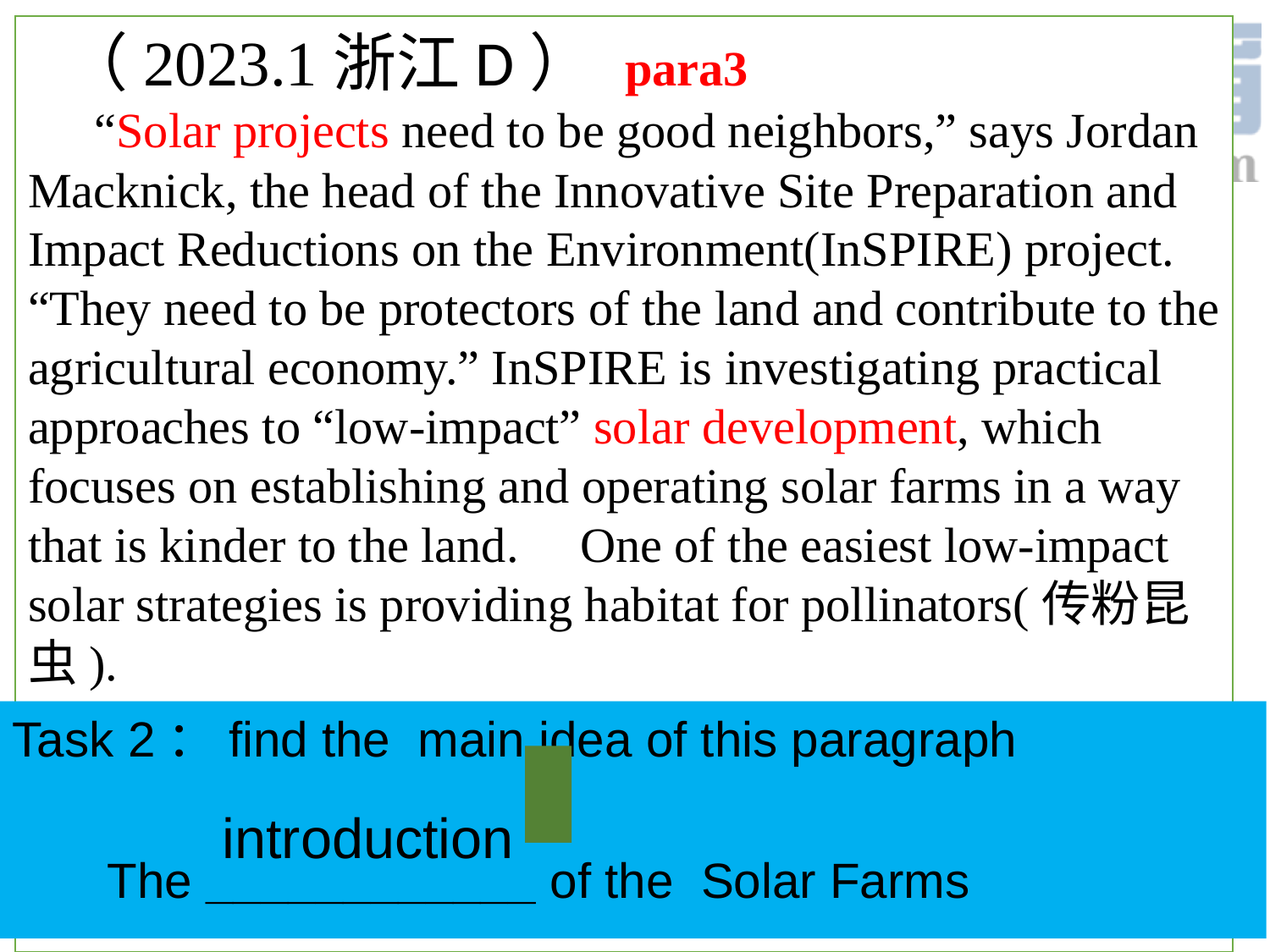

（2023.1浙江D）   para3
   “Solar projects need to be good neighbors,” says Jordan Macknick, the head of the Innovative Site Preparation and Impact Reductions on the Environment(InSPIRE) project. “They need to be protectors of the land and contribute to the agricultural economy.” InSPIRE is investigating practical approaches to “low-impact” solar development, which focuses on establishing and operating solar farms in a way that is kinder to the land.     One of the easiest low-impact solar strategies is providing habitat for pollinators(传粉昆虫).

#

Task 2：find the  main idea of this paragraph

introduction
The ____________ of the  Solar Farms